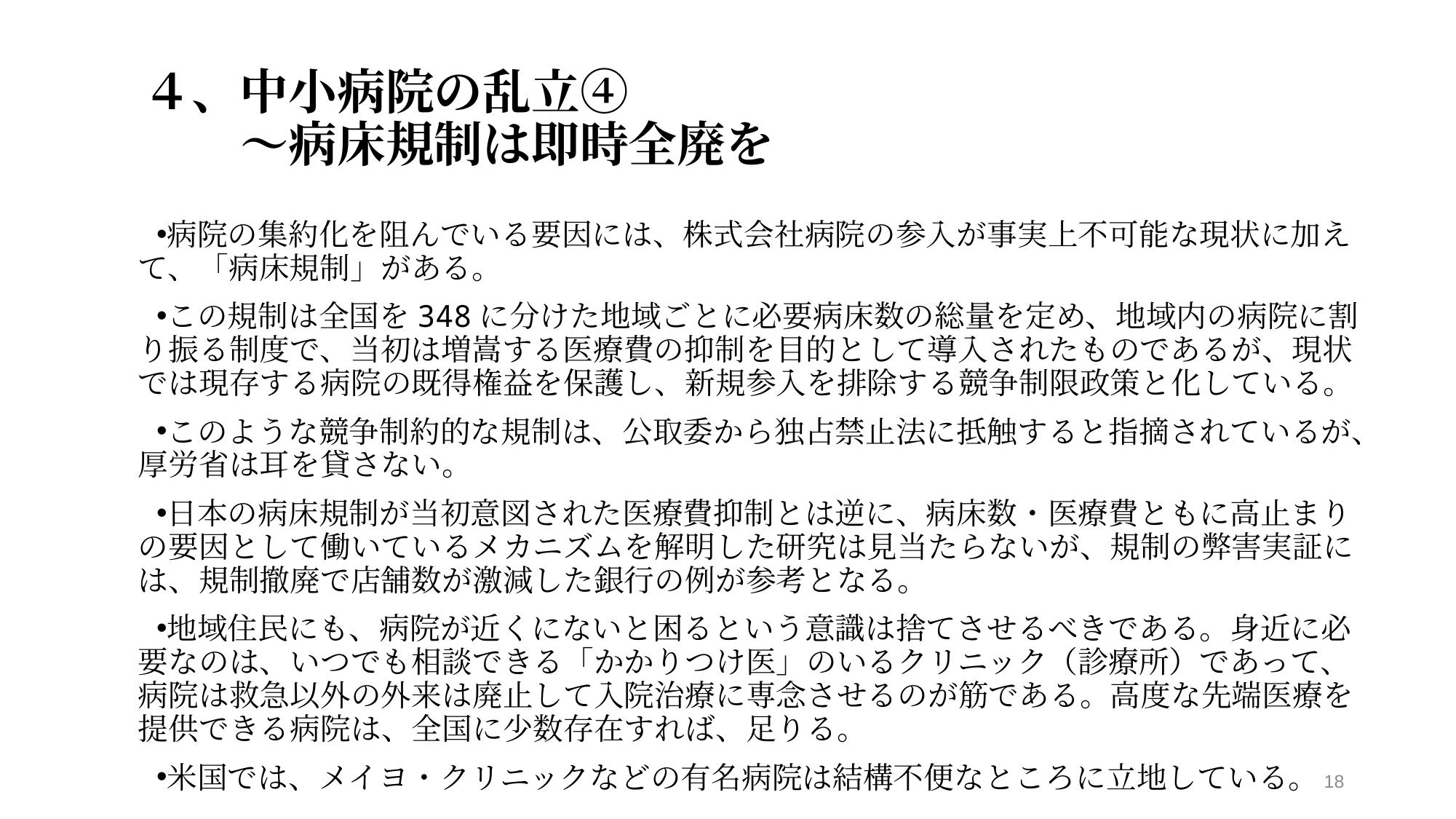

# ４、中小病院の乱立④ 　　～病床規制は即時全廃を
病院の集約化を阻んでいる要因には、株式会社病院の参入が事実上不可能な現状に加えて、「病床規制」がある。
この規制は全国を348に分けた地域ごとに必要病床数の総量を定め、地域内の病院に割り振る制度で、当初は増嵩する医療費の抑制を目的として導入されたものであるが、現状では現存する病院の既得権益を保護し、新規参入を排除する競争制限政策と化している。
このような競争制約的な規制は、公取委から独占禁止法に抵触すると指摘されているが、厚労省は耳を貸さない。
日本の病床規制が当初意図された医療費抑制とは逆に、病床数・医療費ともに高止まりの要因として働いているメカニズムを解明した研究は見当たらないが、規制の弊害実証には、規制撤廃で店舗数が激減した銀行の例が参考となる。
地域住民にも、病院が近くにないと困るという意識は捨てさせるべきである。身近に必要なのは、いつでも相談できる「かかりつけ医」のいるクリニック（診療所）であって、病院は救急以外の外来は廃止して入院治療に専念させるのが筋である。高度な先端医療を提供できる病院は、全国に少数存在すれば、足りる。
米国では、メイヨ・クリニックなどの有名病院は結構不便なところに立地している。
18